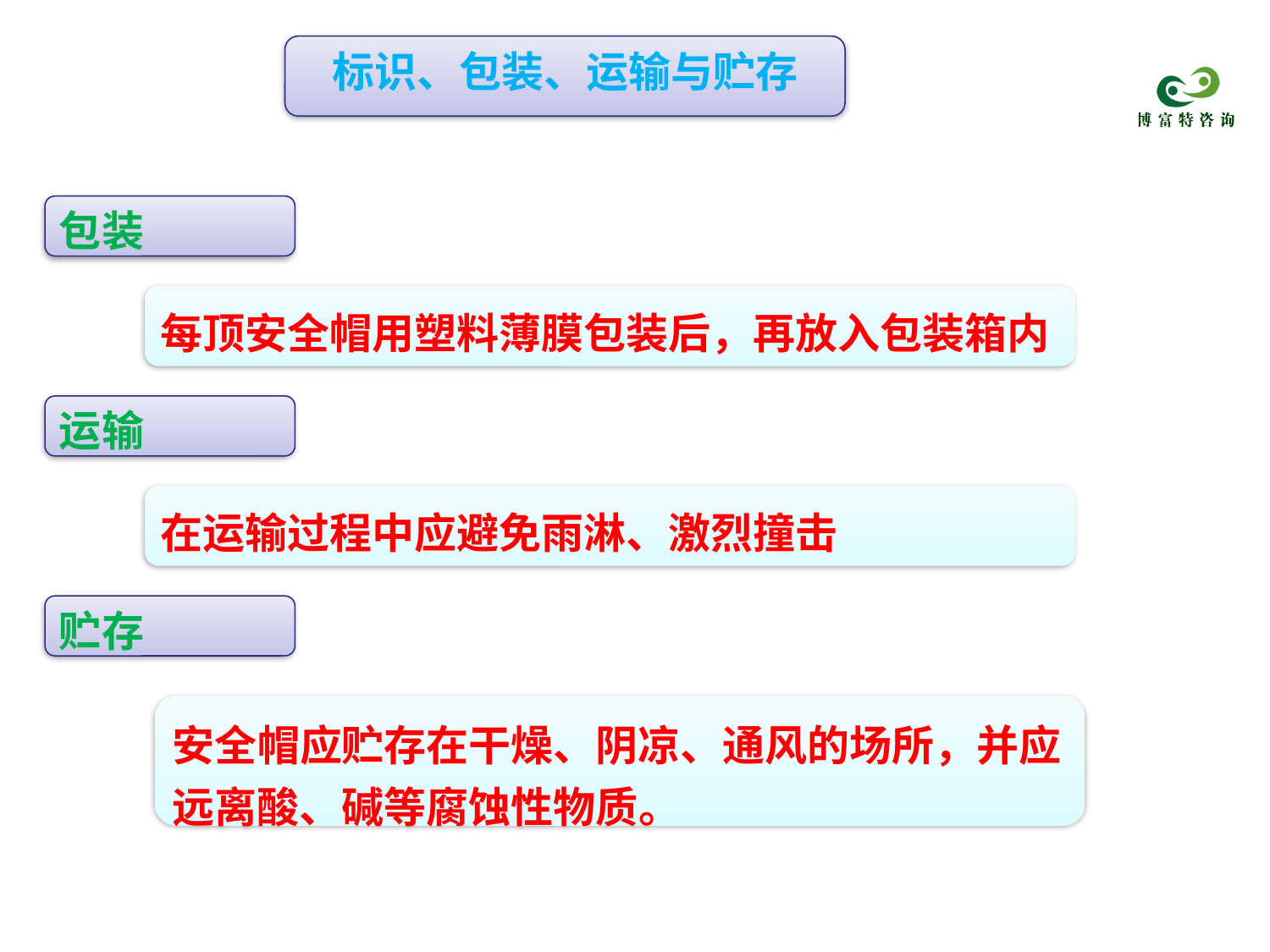

标识、包装、运输与贮存
包装
每顶安全帽用塑料薄膜包装后，再放入包装箱内
运输
在运输过程中应避免雨淋、激烈撞击
贮存
安全帽应贮存在干燥、阴凉、通风的场所，并应远离酸、碱等腐蚀性物质。